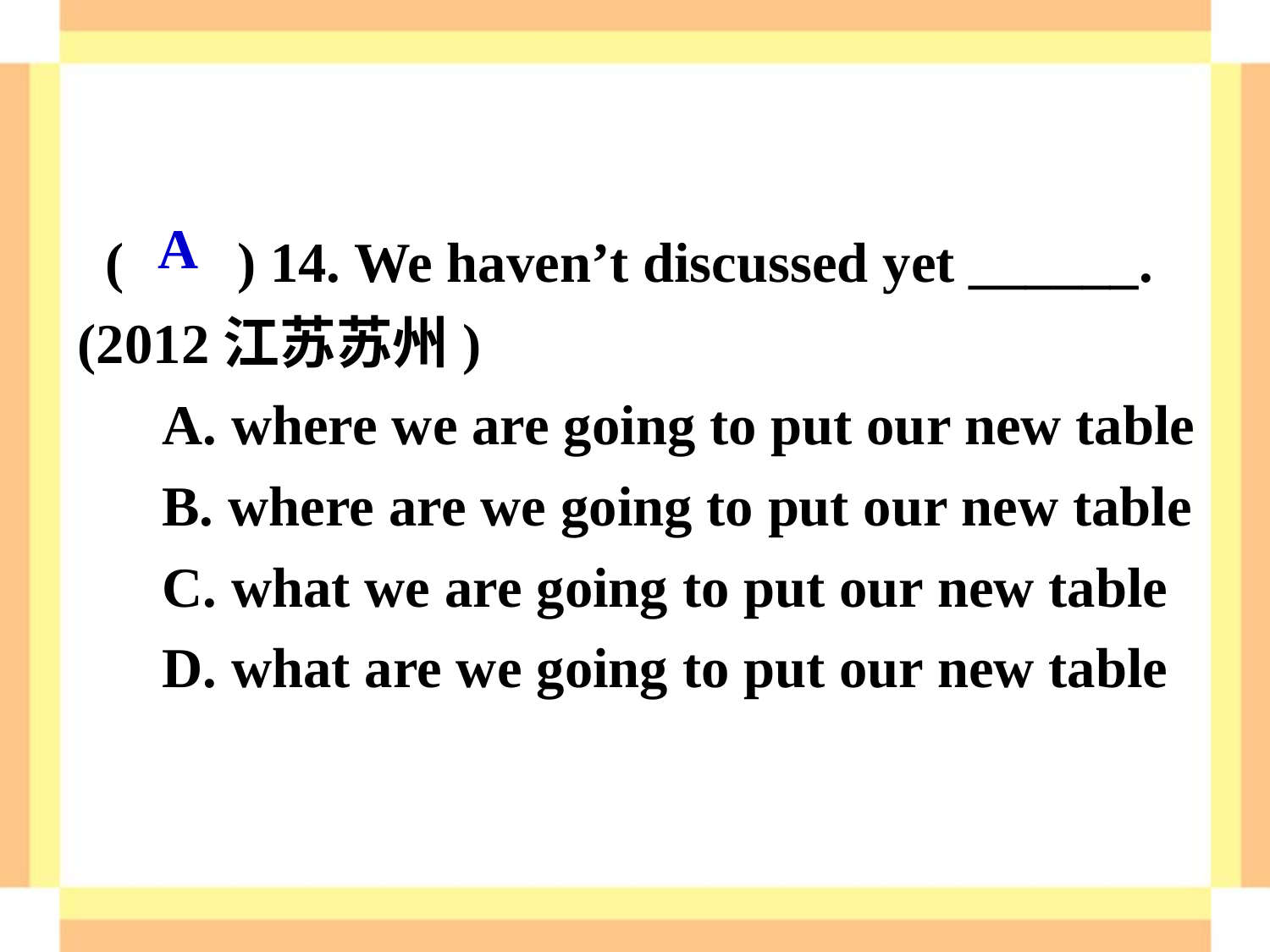

(        ) 14. We haven’t discussed yet ______. (2012江苏苏州)
    A. where we are going to put our new table
    B. where are we going to put our new table
    C. what we are going to put our new table
    D. what are we going to put our new table
A